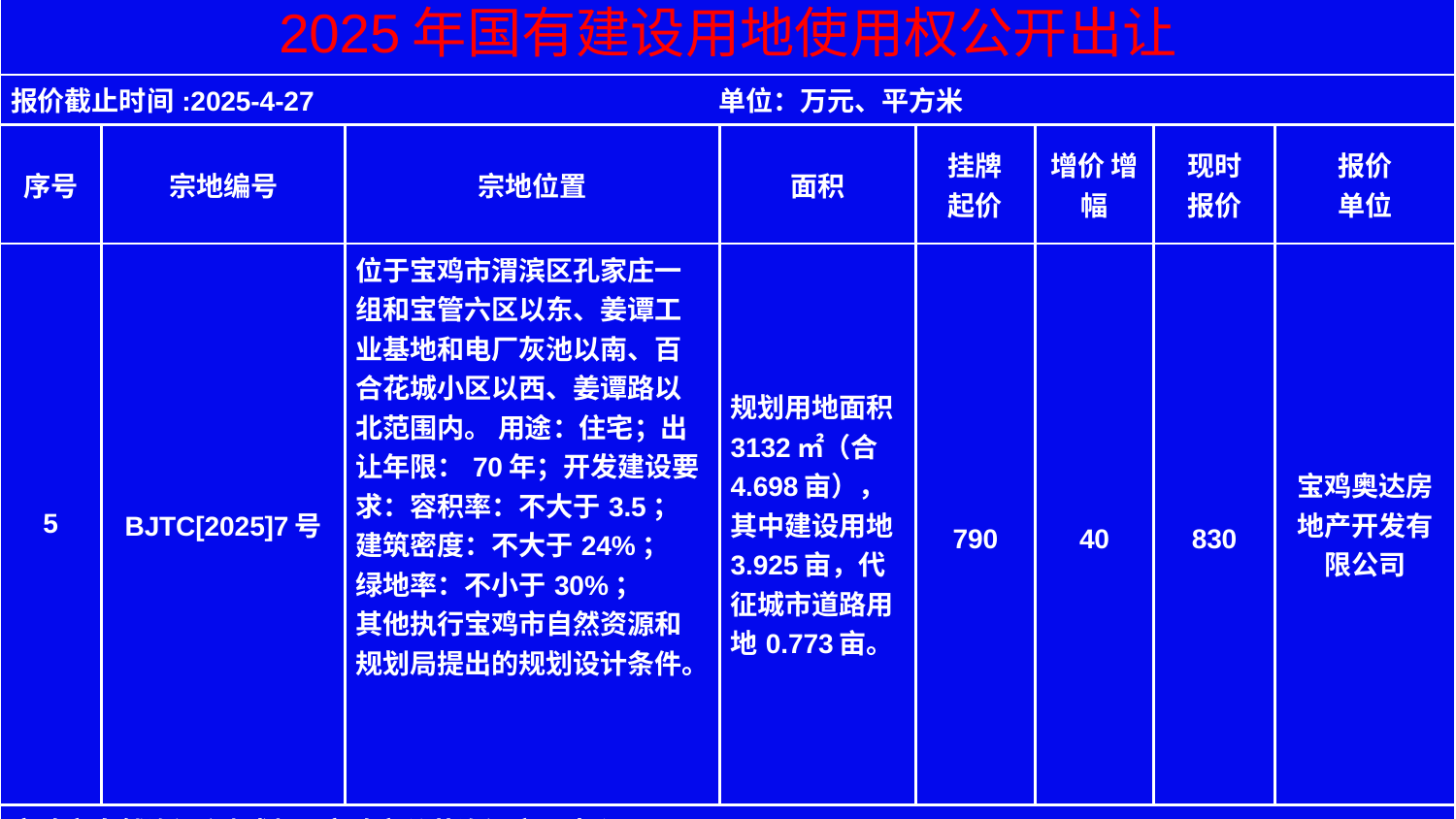

| 2025年国有建设用地使用权公开出让 |  |  |  |  |  |  |  |
| --- | --- | --- | --- | --- | --- | --- | --- |
| 报价截止时间:2025-4-27 单位：万元、平方米 |  |  |  |  |  |  |  |
| 序号 | 宗地编号 | 宗地位置 | 面积 | 挂牌 起价 | 增价 增幅 | 现时 报价 | 报价 单位 |
| 5 | BJTC[2025]7号 | 位于宝鸡市渭滨区孔家庄一组和宝管六区以东、姜谭工业基地和电厂灰池以南、百合花城小区以西、姜谭路以北范围内。 用途：住宅；出让年限：70年；开发建设要求：容积率：不大于3.5； 建筑密度：不大于24%； 绿地率：不小于30%； 其他执行宝鸡市自然资源和规划局提出的规划设计条件。 | 规划用地面积3132㎡（合4.698亩），其中建设用地3.925亩，代征城市道路用地0.773亩。 | 790 | 40 | 830 | 宝鸡奥达房地产开发有限公司 |
| 宝鸡市自然资源和规划局 宝鸡市公共资源交易中心 |  |  |  |  |  |  |  |